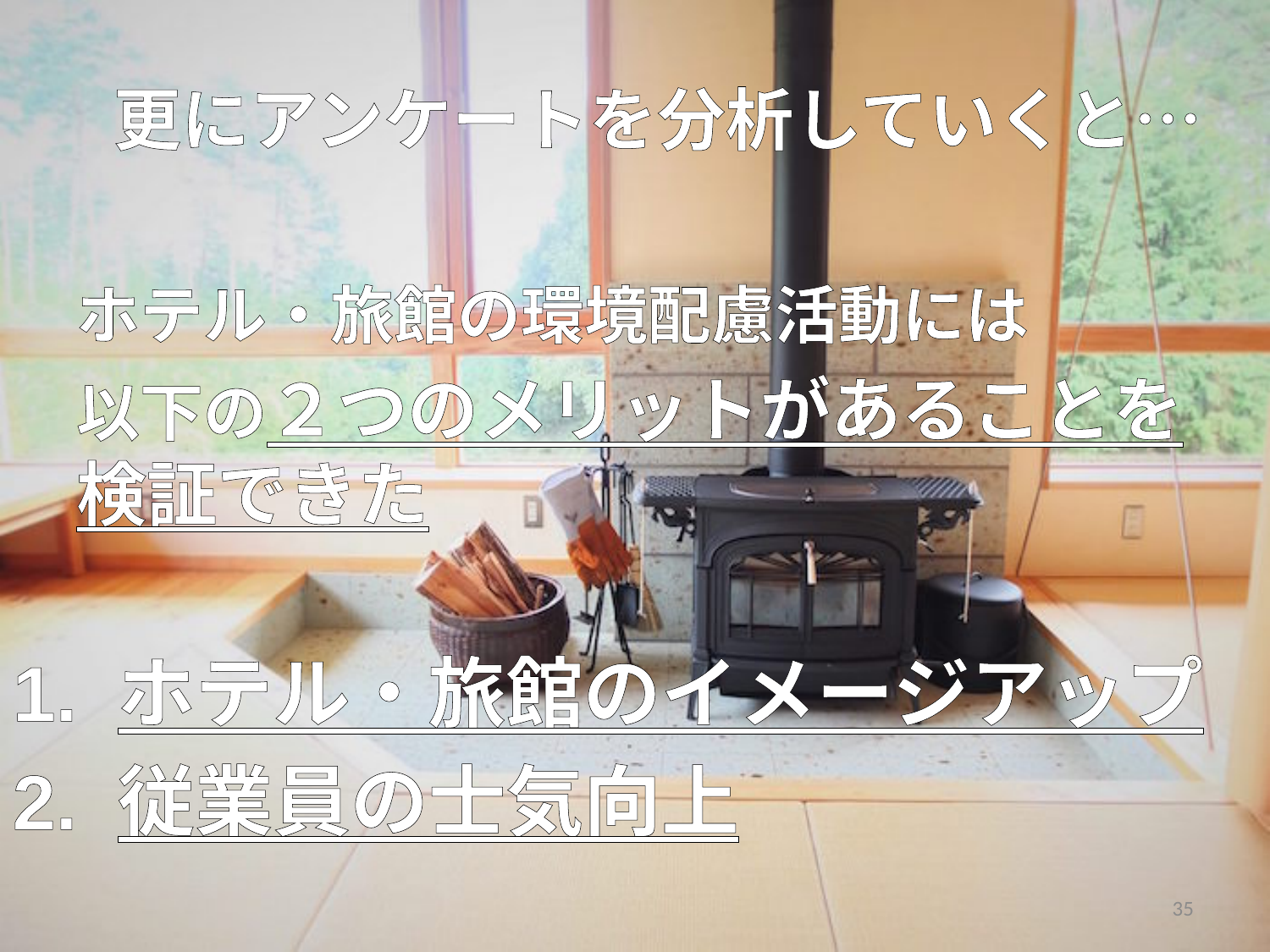

# 更にアンケートを分析していくと…
ホテル・旅館の環境配慮活動には
以下の２つのメリットがあることを検証できた
1. ホテル・旅館のイメージアップ
2. 従業員の士気向上
35